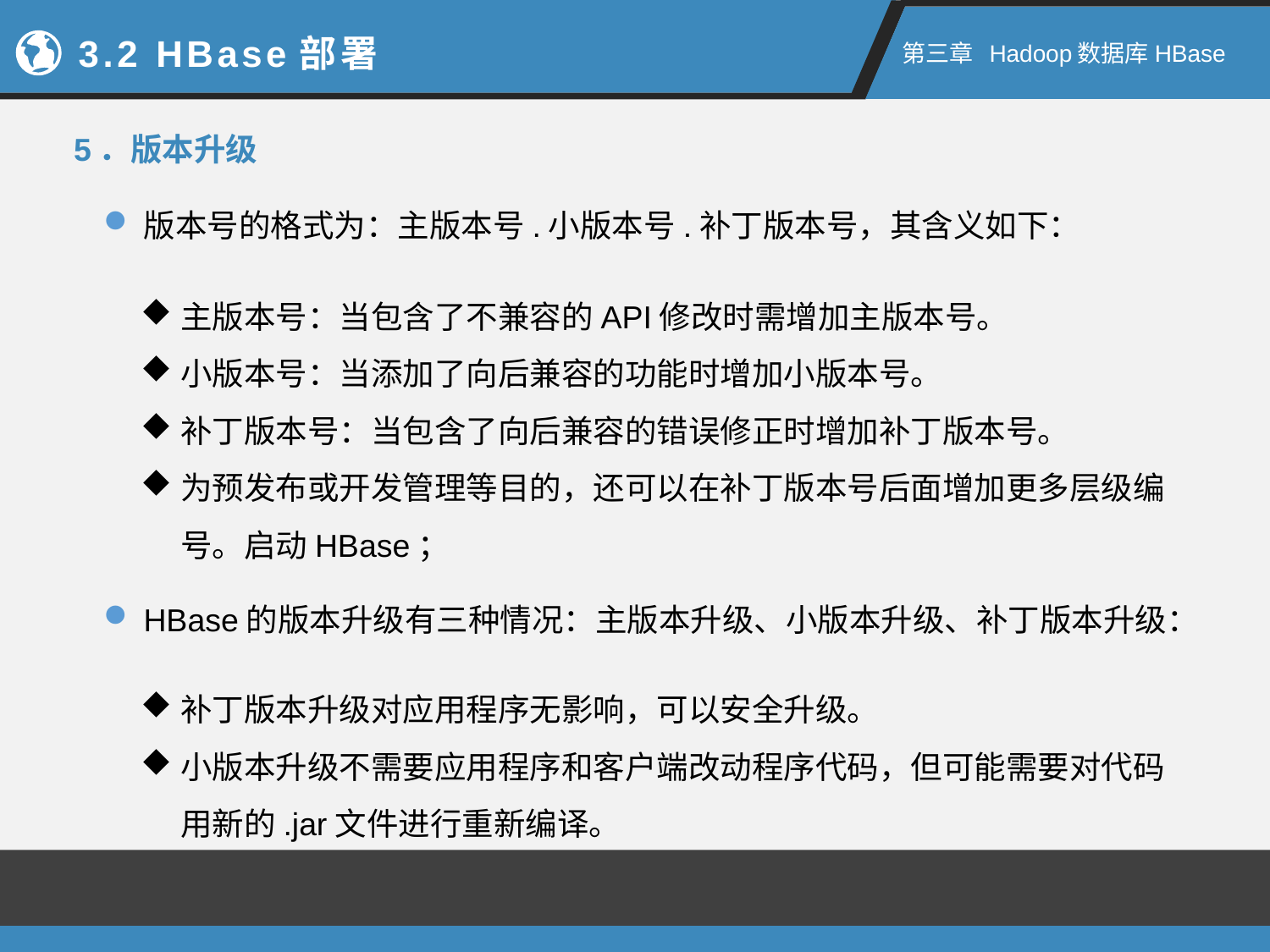

3.2 HBase部署

第三章  Hadoop数据库HBase
5．版本升级
版本号的格式为：主版本号.小版本号.补丁版本号，其含义如下：
主版本号：当包含了不兼容的API修改时需增加主版本号。
小版本号：当添加了向后兼容的功能时增加小版本号。
补丁版本号：当包含了向后兼容的错误修正时增加补丁版本号。
为预发布或开发管理等目的，还可以在补丁版本号后面增加更多层级编号。启动HBase；
HBase的版本升级有三种情况：主版本升级、小版本升级、补丁版本升级：
补丁版本升级对应用程序无影响，可以安全升级。
小版本升级不需要应用程序和客户端改动程序代码，但可能需要对代码用新的.jar文件进行重新编译。
主版本升级不能保证API兼容性，应谨慎进行。